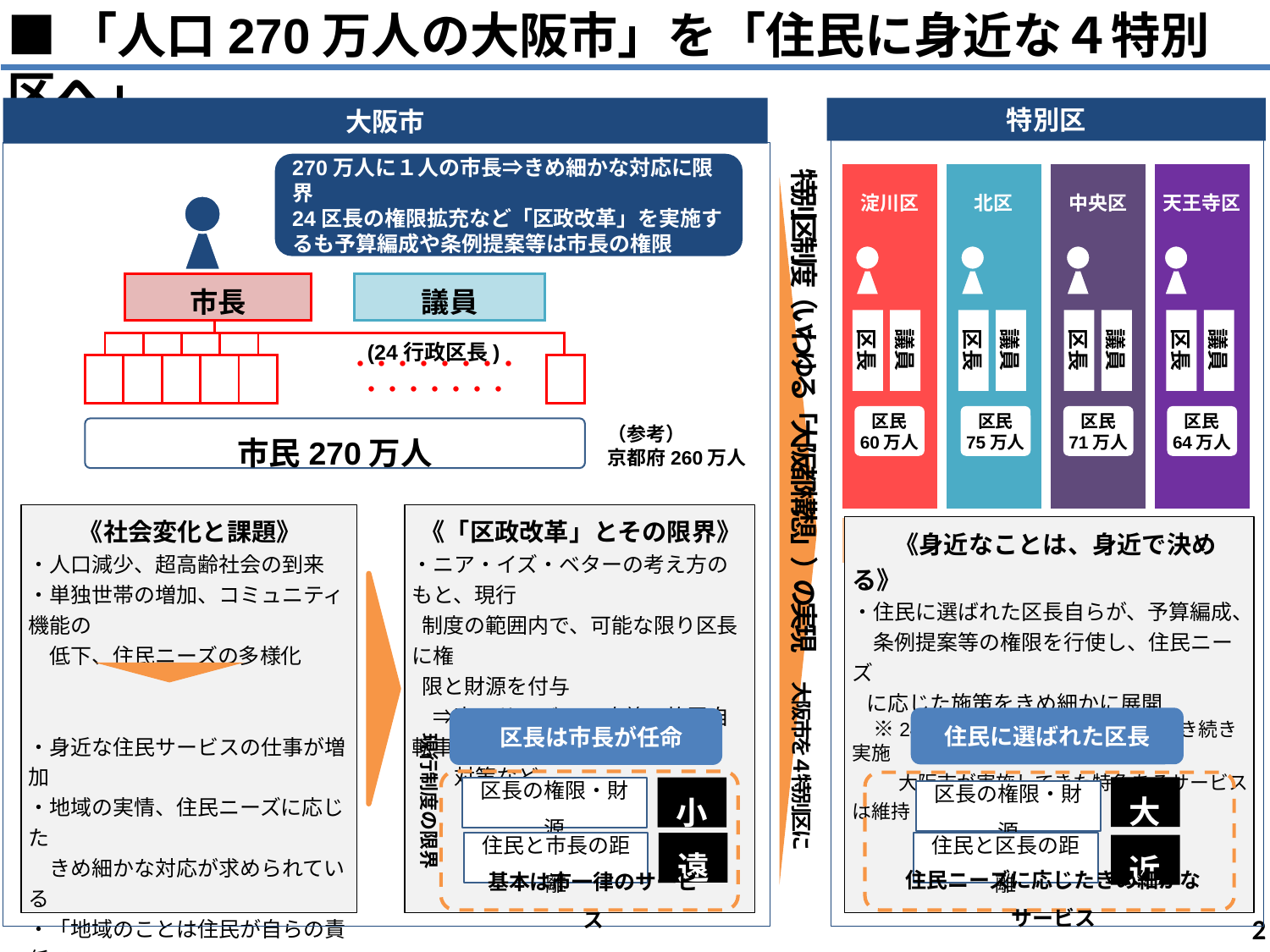

■「人口270万人の大阪市」を「住民に身近な４特別区へ」
大阪市
特別区

270万人に１人の市長⇒きめ細かな対応に限界
24区長の権限拡充など「区政改革」を実施するも予算編成や条例提案等は市長の権限
特別区制度（いわゆる「大阪都構想」）の実現　大阪市を４特別区に
| 淀川区 | 北区 | 中央区 | 天王寺区 |
| --- | --- | --- | --- |
|  |  |  |  |

| 市長 |  | 議員 |
| --- | --- | --- |
区長
議員
区長
議員
区長
議員
区長
議員
(24行政区長)
|  |  |  |  |  |  |  |  |  |  |  |  |
| --- | --- | --- | --- | --- | --- | --- | --- | --- | --- | --- | --- |
|  |  |  |  |  |  |  |  |  |  |  |  |  |
| --- | --- | --- | --- | --- | --- | --- | --- | --- | --- | --- | --- | --- |
・・・・・・・・・・・・・・・
区民
60万人
区民
75万人
区民
71万人
区民
64万人
市民270万人
（参考）
京都府260万人
《社会変化と課題》
・人口減少、超高齢社会の到来
・単独世帯の増加、コミュニティ機能の
　低下、住民ニーズの多様化

・身近な住民サービスの仕事が増加
・地域の実情、住民ニーズに応じた
　きめ細かな対応が求められている
・「地域のことは住民が自らの責任で
　決める」住民意思の的確な反映
　が必要

《「区政改革」とその限界》
・ニア・イズ・ベターの考え方のもと、現行
 制度の範囲内で、可能な限り区長に権
 限と財源を付与
　⇒窓口サービスの改善、放置自転車
　　対策など

　　《身近なことは、身近で決める》
・住民に選ばれた区長自らが、予算編成、
　条例提案等の権限を行使し、住民ニーズ
  に応じた施策をきめ細かに展開
　※24区役所で窓口サービス等は引き続き実施
　　 大阪市が実施してきた特色あるサービスは維持

住民に選ばれた区長
 区長は市長が任命
現行制度の限界

大
小
区長の権限・財源
区長の権限・財源
遠
住民と区長の距離
住民と市長の距離
近
住民ニーズに応じたきめ細かなサービス
基本は市一律のサービス
2